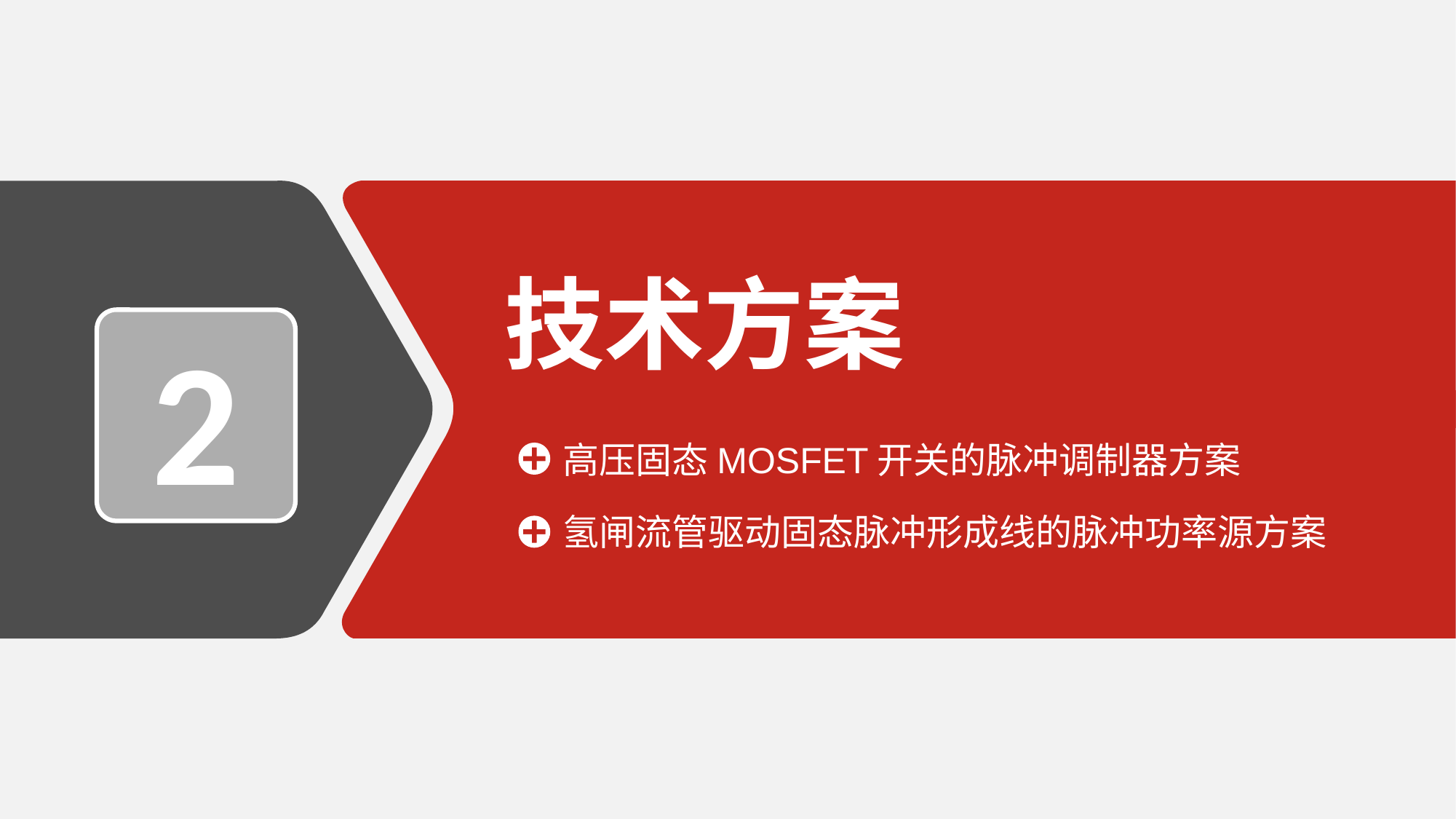

技术方案
2

高压固态MOSFET开关的脉冲调制器方案

氢闸流管驱动固态脉冲形成线的脉冲功率源方案